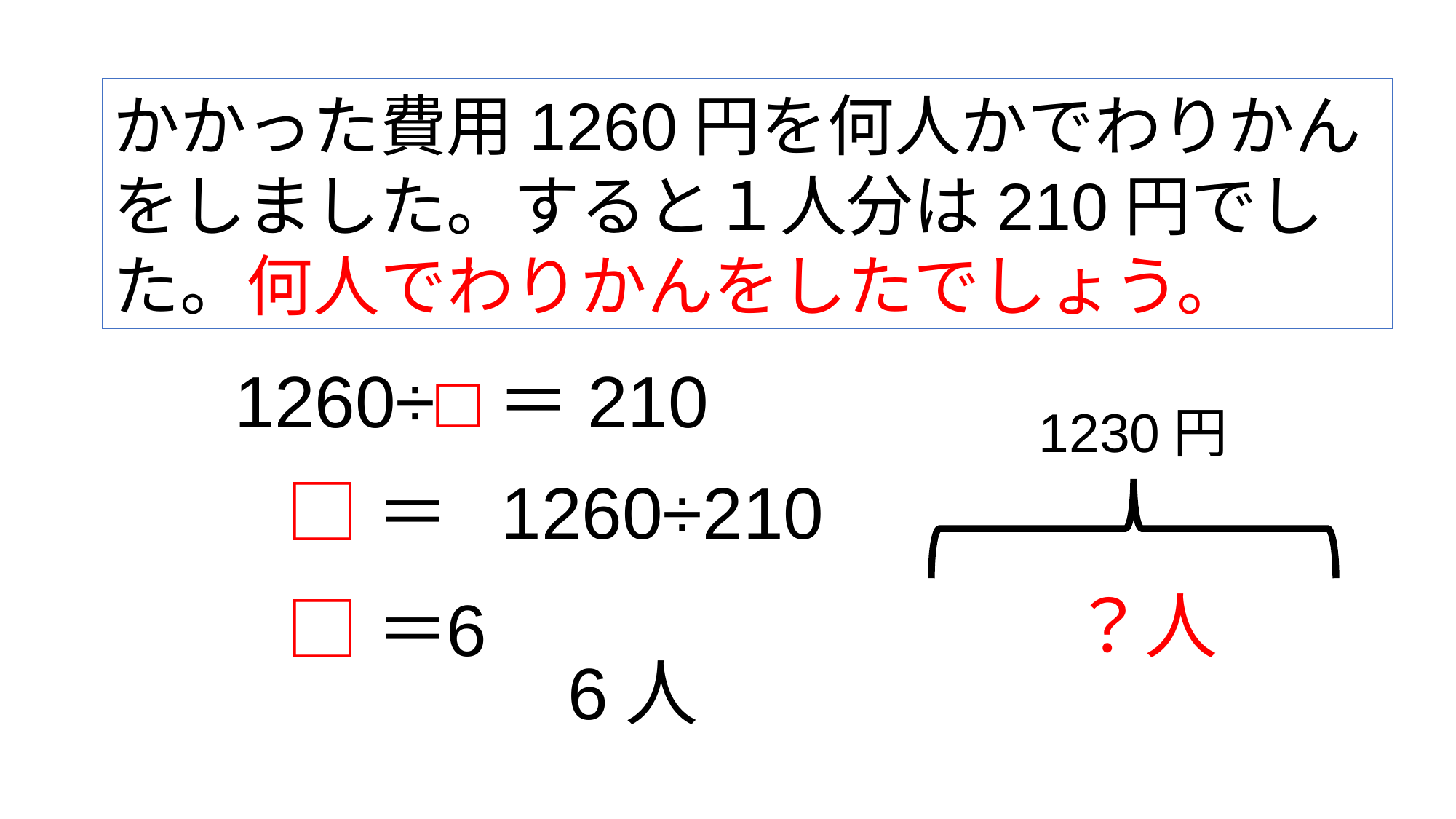

かかった費用1260円を何人かでわりかんをしました。すると１人分は210円でした。何人でわりかんをしたでしょう。

1260÷□＝210
1230円
□＝
1260÷210
？人
□＝
6
6人